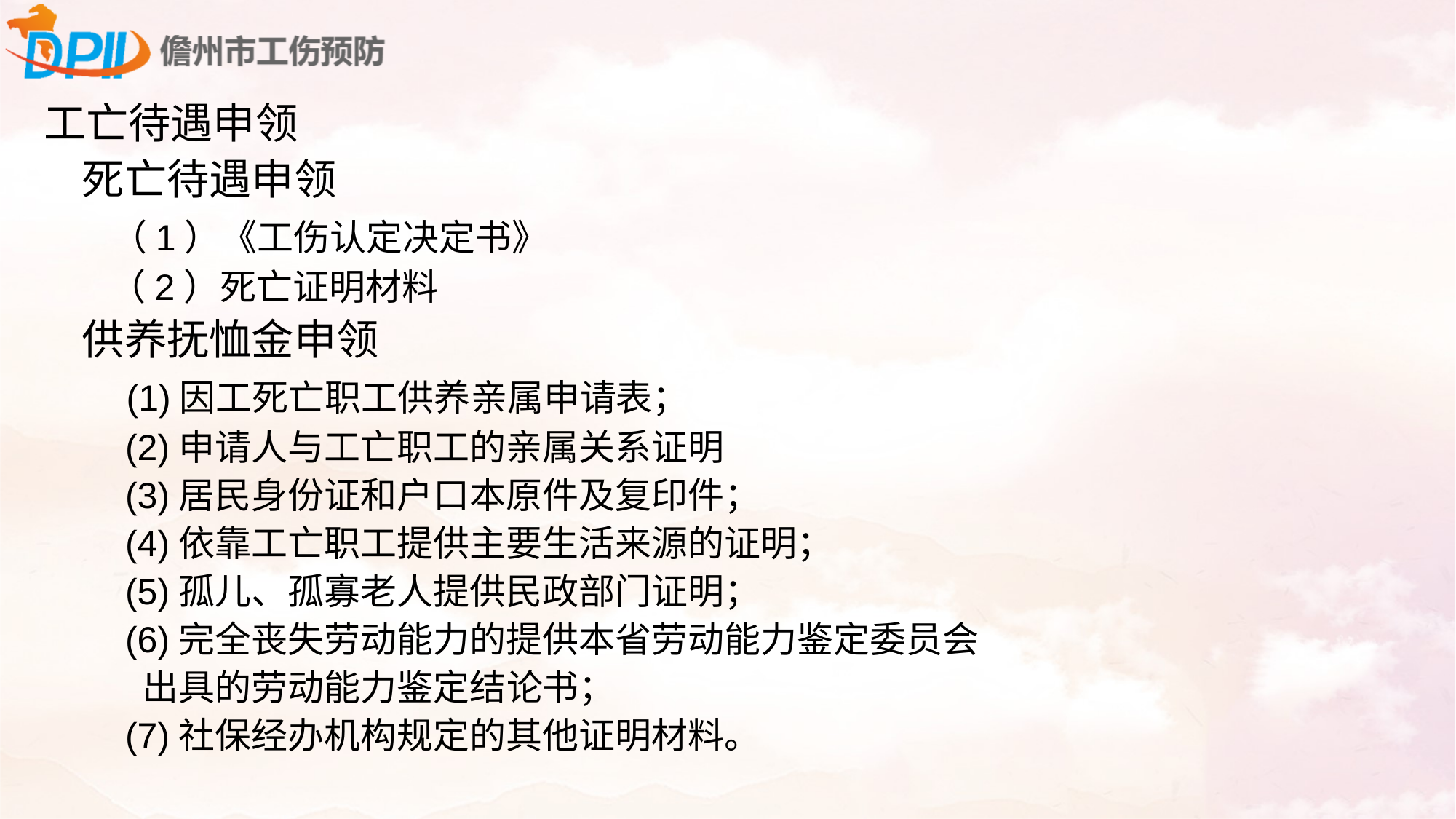

工亡待遇申领
   死亡待遇申领
      （1）《工伤认定决定书》
       （2）死亡证明材料
   供养抚恤金申领
       (1)因工死亡职工供养亲属申请表；
        (2)申请人与工亡职工的亲属关系证明
        (3)居民身份证和户口本原件及复印件；
        (4)依靠工亡职工提供主要生活来源的证明；
        (5)孤儿、孤寡老人提供民政部门证明；
        (6)完全丧失劳动能力的提供本省劳动能力鉴定委员会
           出具的劳动能力鉴定结论书；
        (7)社保经办机构规定的其他证明材料。